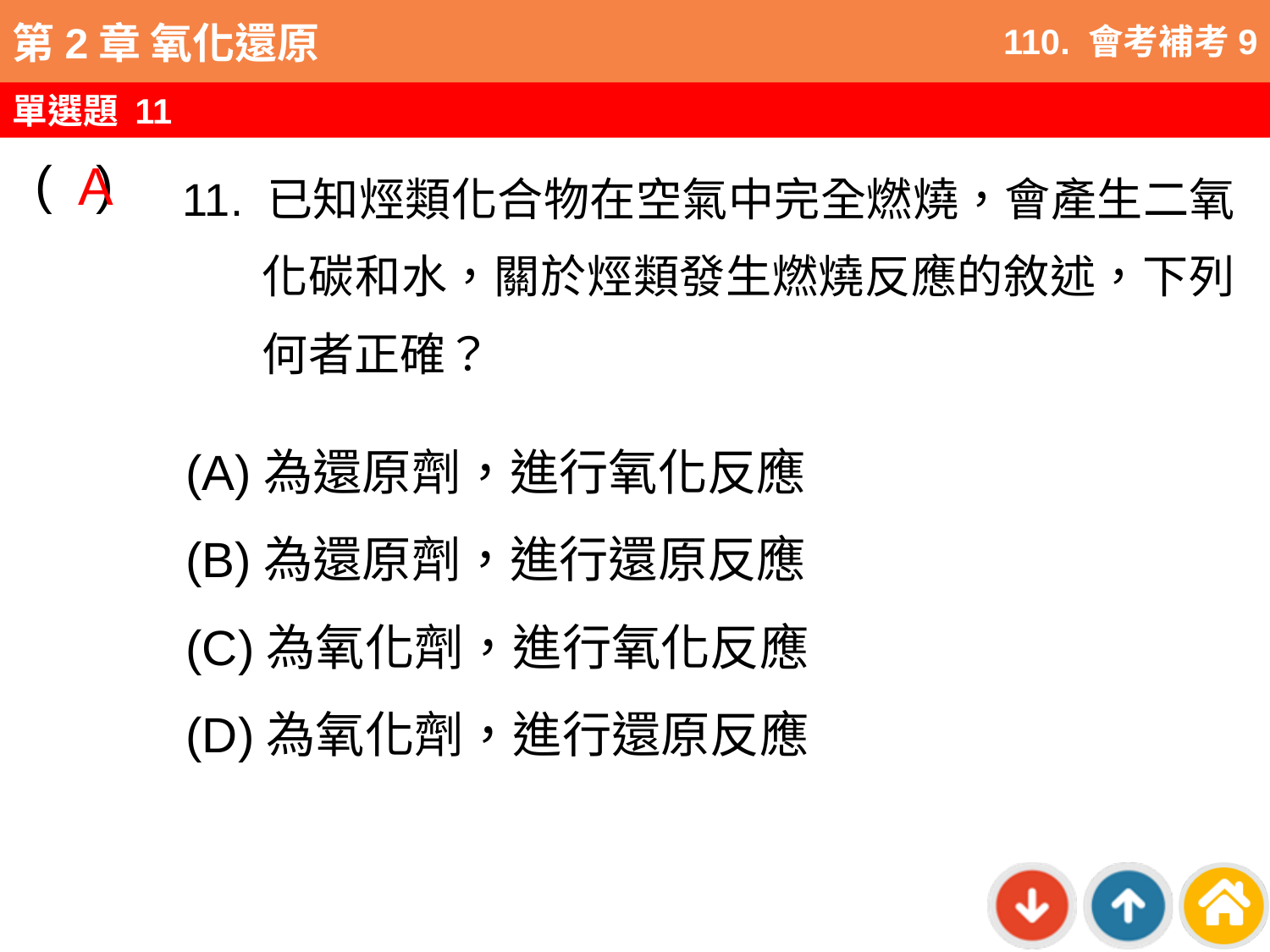

110. 會考補考9
單選題 11
A
(   )
11. 已知烴類化合物在空氣中完全燃燒，會產生二氧化碳和水，關於烴類發生燃燒反應的敘述，下列何者正確？
(A)為還原劑，進行氧化反應
(B)為還原劑，進行還原反應
(C)為氧化劑，進行氧化反應
(D)為氧化劑，進行還原反應